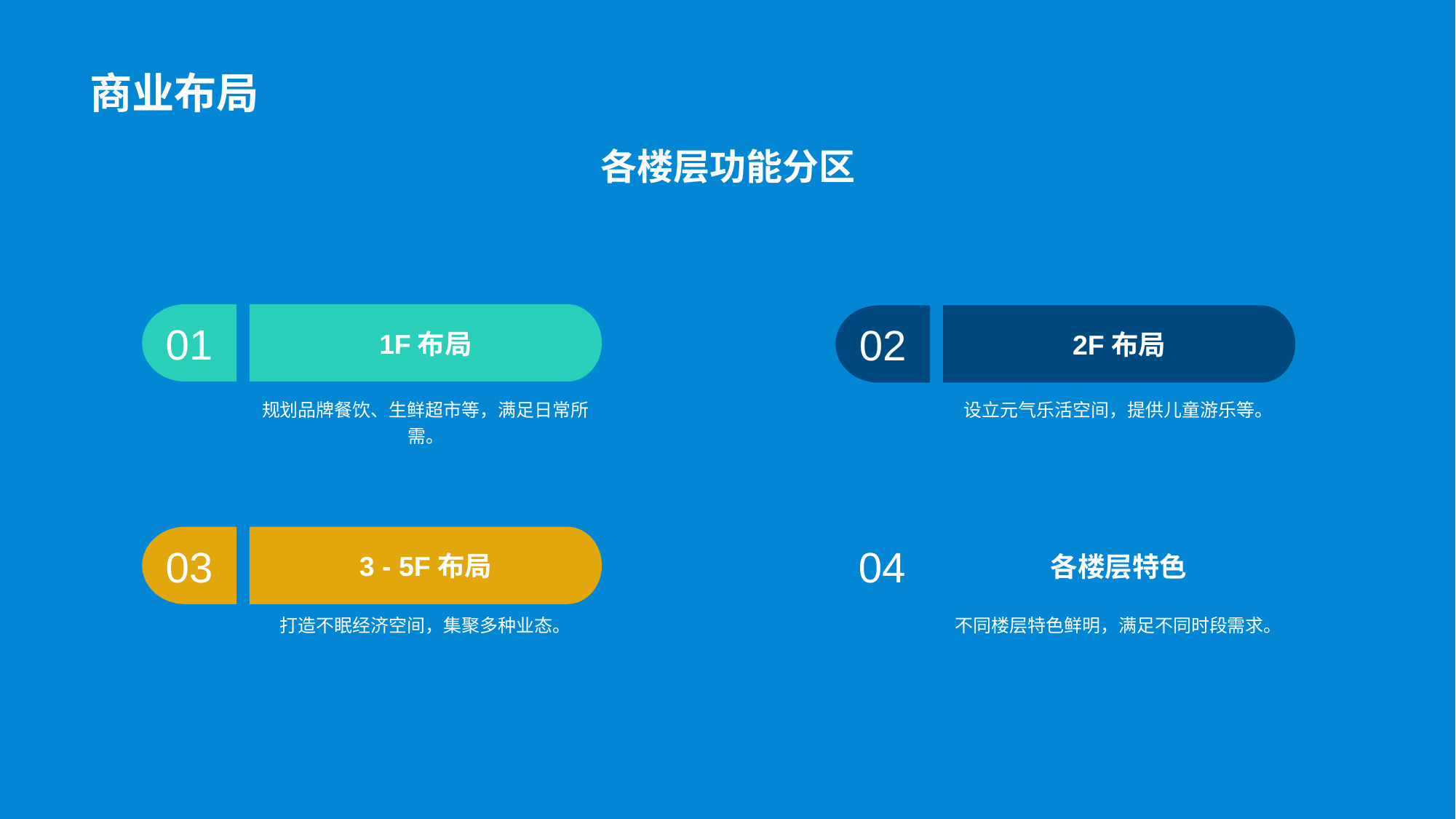

# 商业布局
各楼层功能分区
01
1F布局
规划品牌餐饮、生鲜超市等，满足日常所需。
02
2F布局
设立元气乐活空间，提供儿童游乐等。
03
3 - 5F布局
打造不眠经济空间，集聚多种业态。
04
各楼层特色
不同楼层特色鲜明，满足不同时段需求。